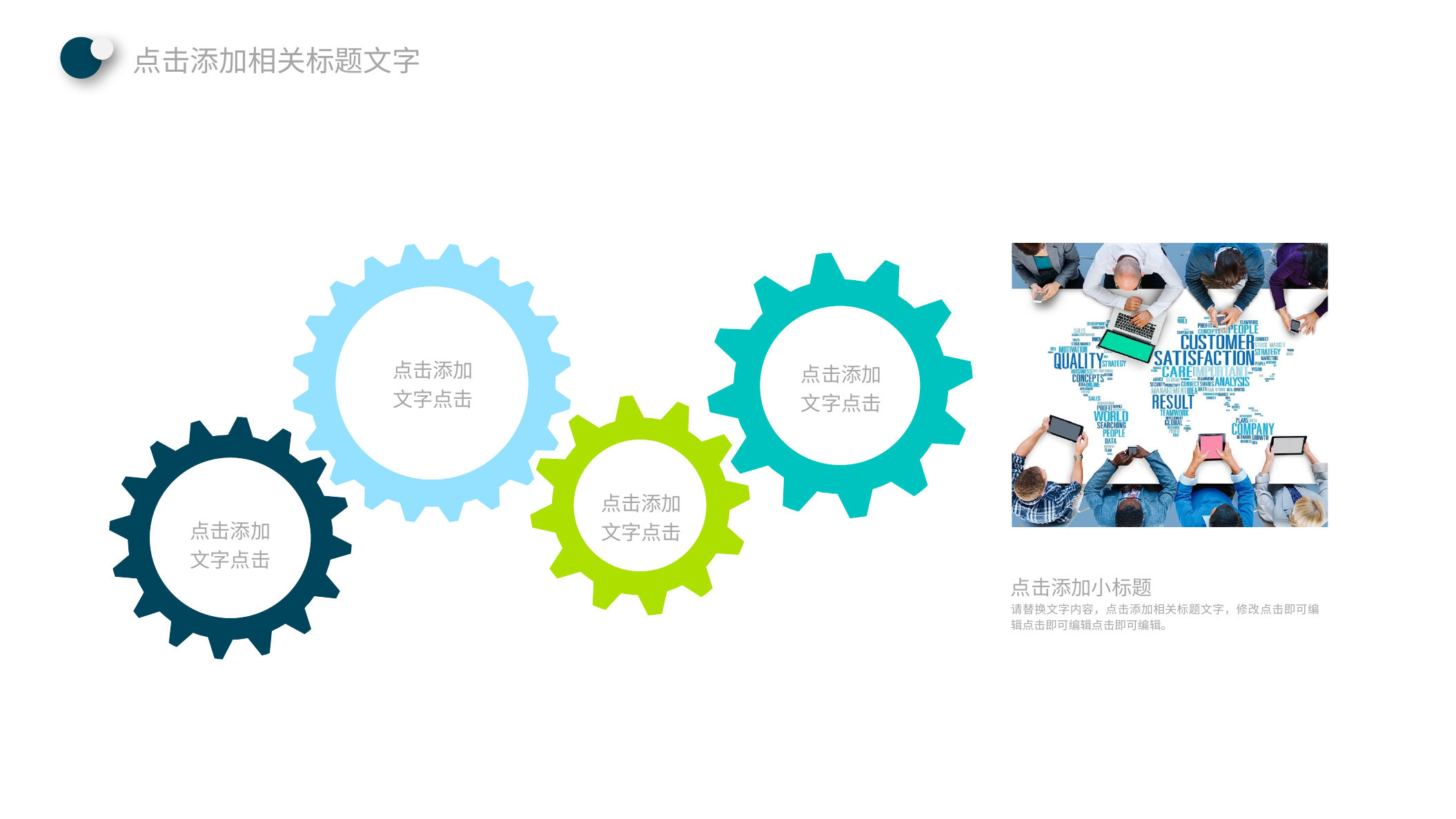

点击添加相关标题文字

点击添加
文字点击
点击添加
文字点击

点击添加
文字点击
点击添加
文字点击
点击添加小标题
请替换文字内容，点击添加相关标题文字，修改点击即可编辑点击即可编辑点击即可编辑。